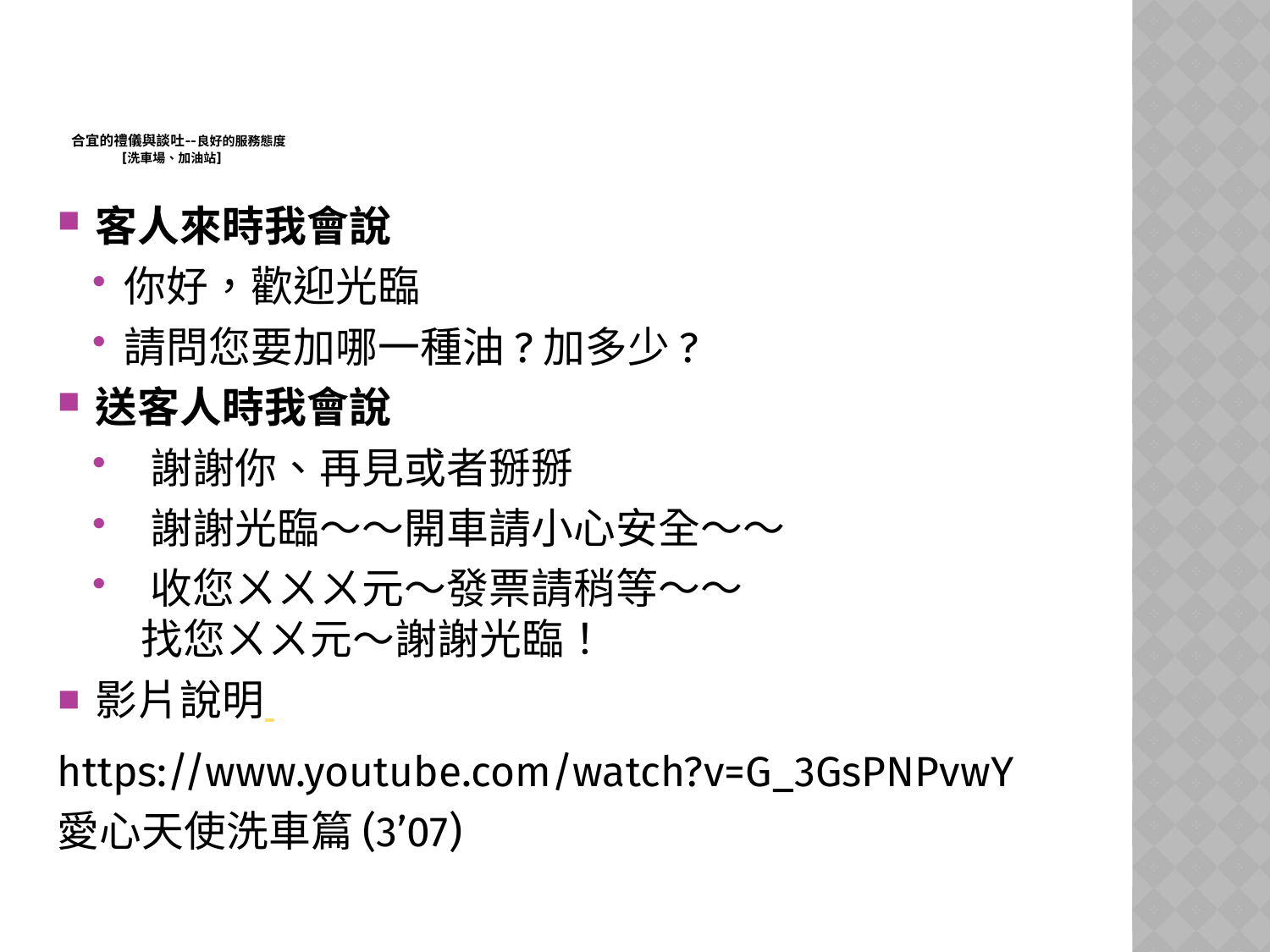

# 合宜的禮儀與談吐--良好的服務態度 [洗車場、加油站]
客人來時我會說
 你好，歡迎光臨
 請問您要加哪一種油?加多少?
送客人時我會說
 謝謝你、再見或者掰掰
 謝謝光臨～～開車請小心安全～～
 收您ㄨㄨㄨ元～發票請稍等～～
 找您ㄨㄨ元～謝謝光臨！
影片說明
https://www.youtube.com/watch?v=G_3GsPNPvwY
愛心天使洗車篇(3’07)